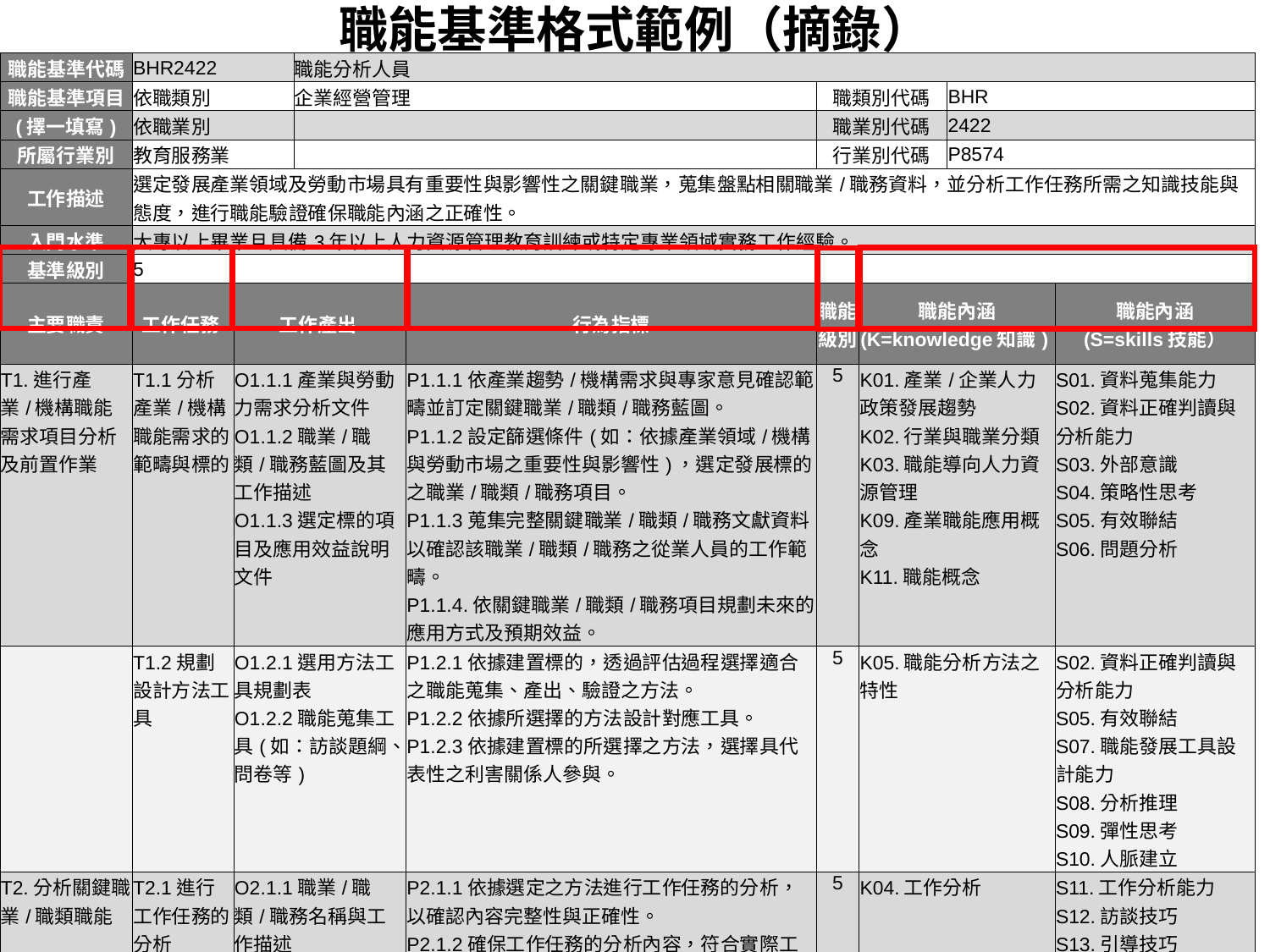

職能基準格式範例（摘錄）
產業職能基準範例：職能分析人員職能基準
| 職能基準代碼 | BHR2422 |  | 職能分析人員 |  |  |  |  |  |  |  |  |  |
| --- | --- | --- | --- | --- | --- | --- | --- | --- | --- | --- | --- | --- |
| 職能基準項目 | 依職類別 |  | 企業經營管理 |  |  |  | 職類別代碼 |  | BHR |  |  |  |
| (擇一填寫) | 依職業別 |  |  |  |  |  | 職業別代碼 |  | 2422 |  |  |  |
| 所屬行業別 | 教育服務業 |  |  |  |  |  | 行業別代碼 |  | P8574 |  |  |  |
| 工作描述 | 選定發展產業領域及勞動市場具有重要性與影響性之關鍵職業，蒐集盤點相關職業/職務資料，並分析工作任務所需之知識技能與態度，進行職能驗證確保職能內涵之正確性。 |  |  |  |  |  |  |  |  |  |  |  |
| 入門水準 | 大專以上畢業且具備3年以上人力資源管理教育訓練或特定專業領域實務工作經驗。 |  |  |  |  |  |  |  |  |  |  |  |
| 基準級別 | 5 |  |  |  |  |  |  |  |  |  |  |  |
| 主要職責 | 工作任務 | 工作產出 |  | 行為指標 |  |  | 職能級別 | 職能內涵 (K=knowledge知識) |  |  | 職能內涵 (S=skills技能） |  |
| T1.進行產業/機構職能需求項目分析及前置作業 | T1.1分析產業/機構職能需求的範疇與標的 | O1.1.1產業與勞動力需求分析文件 O1.1.2職業/職類/職務藍圖及其工作描述 O1.1.3選定標的項目及應用效益說明文件 |  | P1.1.1依產業趨勢/機構需求與專家意見確認範疇並訂定關鍵職業/職類/職務藍圖。 P1.1.2設定篩選條件(如：依據產業領域/機構與勞動市場之重要性與影響性)，選定發展標的之職業/職類/職務項目。 P1.1.3蒐集完整關鍵職業/職類/職務文獻資料，以確認該職業/職類/職務之從業人員的工作範疇。 P1.1.4.依關鍵職業/職類/職務項目規劃未來的應用方式及預期效益。 |  |  | 5 | K01.產業/企業人力政策發展趨勢 K02.行業與職業分類 K03.職能導向人力資源管理 K09.產業職能應用概念 K11.職能概念 |  |  | S01.資料蒐集能力 S02.資料正確判讀與分析能力 S03.外部意識 S04.策略性思考 S05.有效聯結 S06.問題分析 |  |
|  | T1.2規劃設計方法工具 | O1.2.1選用方法工具規劃表 O1.2.2職能蒐集工具(如：訪談題綱、問卷等) |  | P1.2.1依據建置標的，透過評估過程選擇適合之職能蒐集、產出、驗證之方法。 P1.2.2依據所選擇的方法設計對應工具。 P1.2.3依據建置標的所選擇之方法，選擇具代表性之利害關係人參與。 |  |  | 5 | K05.職能分析方法之特性 |  |  | S02.資料正確判讀與分析能力 S05.有效聯結 S07.職能發展工具設計能力 S08.分析推理 S09.彈性思考 S10.人脈建立 |  |
| T2.分析關鍵職業/職類職能 | T2.1進行工作任務的分析 | O2.1.1職業/職類/職務名稱與工作描述 O2.1.2入門水準 O2.1.3工作任務 O2.1.4工作產出 |  | P2.1.1依據選定之方法進行工作任務的分析，以確認內容完整性與正確性。 P2.1.2確保工作任務的分析內容，符合實際工作內容狀況。 |  |  | 5 | K04.工作分析 |  |  | S11.工作分析能力 S12.訪談技巧 S13.引導技巧 S14.會議技巧 |  |
| 職能內涵 (A=attitude態度) |  |  |  |  |  |  |  |  |  |  |  |  |
| A02 主動積極 A08 謹慎細心 A12 應對不明狀況 A15 顧客導向 |  |  |  |  |  |  |  |  |  |  |  |  |

12
12
12